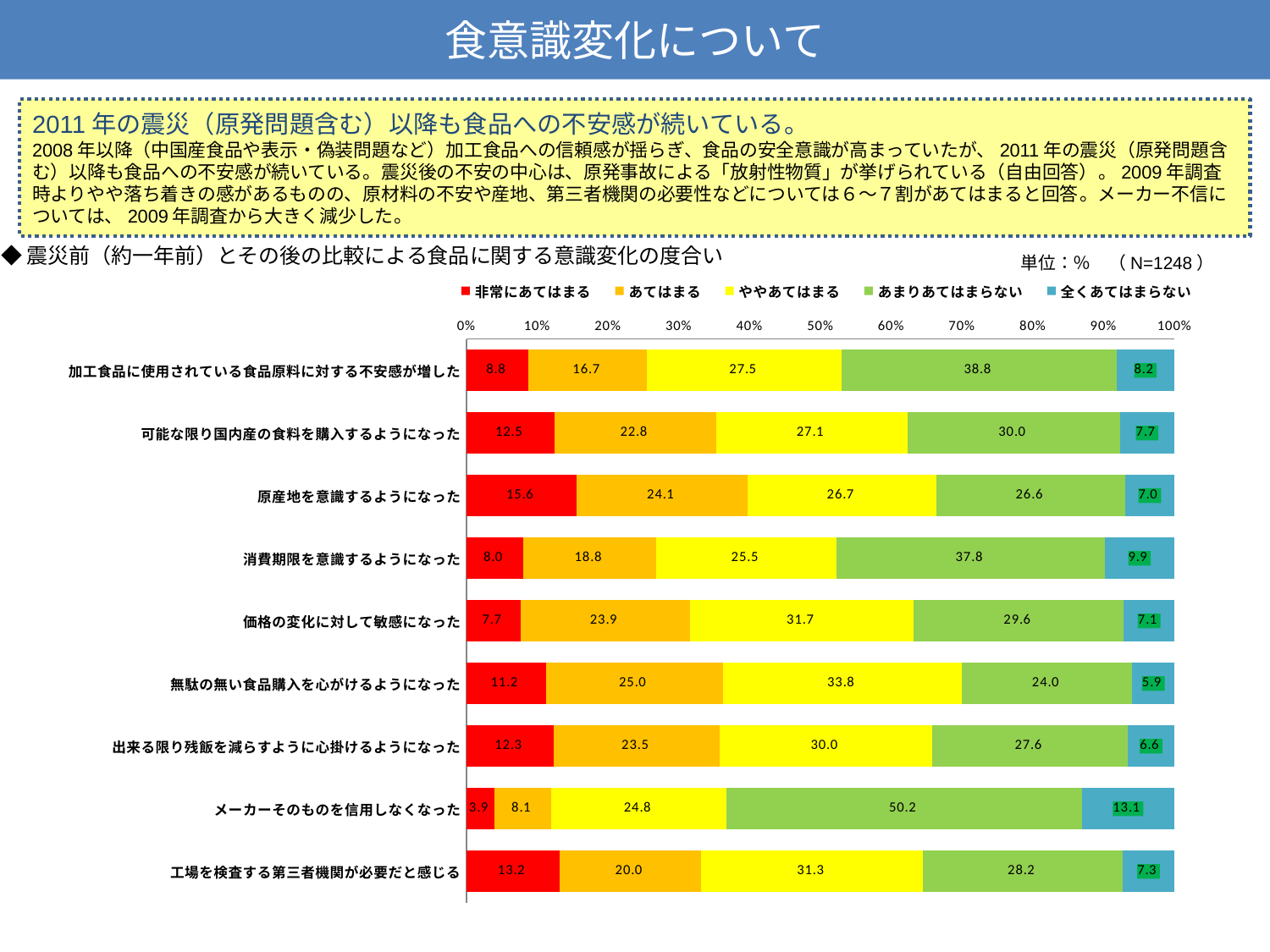

食意識変化について
2011年の震災（原発問題含む）以降も食品への不安感が続いている。
2008年以降（中国産食品や表示・偽装問題など）加工食品への信頼感が揺らぎ、食品の安全意識が高まっていたが、2011年の震災（原発問題含む）以降も食品への不安感が続いている。震災後の不安の中心は、原発事故による「放射性物質」が挙げられている（自由回答）。2009年調査時よりやや落ち着きの感があるものの、原材料の不安や産地、第三者機関の必要性などについては６～７割があてはまると回答。メーカー不信については、2009年調査から大きく減少した。
◆震災前（約一年前）とその後の比較による食品に関する意識変化の度合い
単位：％　（N=1248）

### Chart

| Category | 非常にあてはまる | あてはまる | ややあてはまる | あまりあてはまらない | 全くあてはまらない |
|---|---|---|---|---|---|
| 加工食品に使用されている食品原料に対する不安感が増した | 8.814102564102566 | 16.746794871794823 | 27.483974358974333 | 38.78205128205131 | 8.173076923076923 |
| 可能な限り国内産の食料を購入するようになった | 12.5 | 22.756410256410252 | 27.083333333333254 | 29.967948717948715 | 7.6923076923076925 |
| 原産地を意識するようになった | 15.625 | 24.118589743589727 | 26.68269230769229 | 26.602564102564102 | 6.971153846153849 |
| 消費期限を意識するようになった | 8.012820512820513 | 18.830128205128187 | 25.480769230769127 | 37.820512820512896 | 9.855769230769274 |
| 価格の変化に対して敏感になった | 7.6923076923076925 | 23.87820512820513 | 31.650641025641033 | 29.647435897435887 | 7.131410256410245 |
| 無駄の無い食品購入を心がけるようになった | 11.217948717948719 | 25.0 | 33.8141025641025 | 24.03846153846153 | 5.929487179487179 |
| 出来る限り残飯を減らすように心掛けるようになった | 12.339743589743605 | 23.477564102564102 | 29.967948717948715 | 27.64423076923079 | 6.570512820512821 |
| メーカーそのものを信用しなくなった | 3.926282051282051 | 8.09294871794872 | 24.759615384615387 | 50.160256410256395 | 13.060897435897436 |
| 工場を検査する第三者機関が必要だと感じる | 13.221153846153829 | 19.95192307692304 | 31.330128205128187 | 28.205128205128165 | 7.291666666666671 |